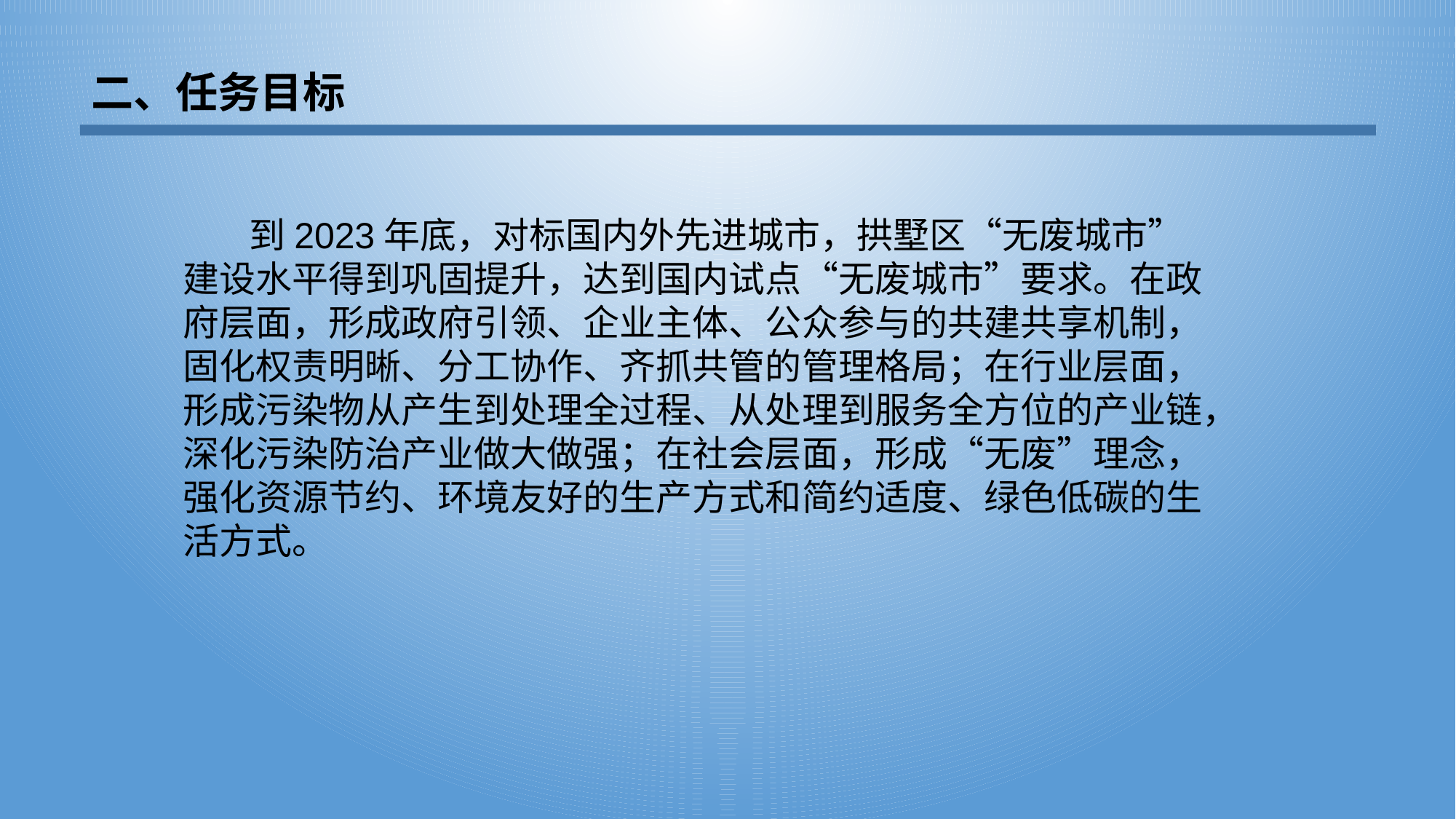

# 二、任务目标
       到2023年底，对标国内外先进城市，拱墅区“无废城市”建设水平得到巩固提升，达到国内试点“无废城市”要求。在政府层面，形成政府引领、企业主体、公众参与的共建共享机制，固化权责明晰、分工协作、齐抓共管的管理格局；在行业层面，形成污染物从产生到处理全过程、从处理到服务全方位的产业链，深化污染防治产业做大做强；在社会层面，形成“无废”理念，强化资源节约、环境友好的生产方式和简约适度、绿色低碳的生活方式。

4